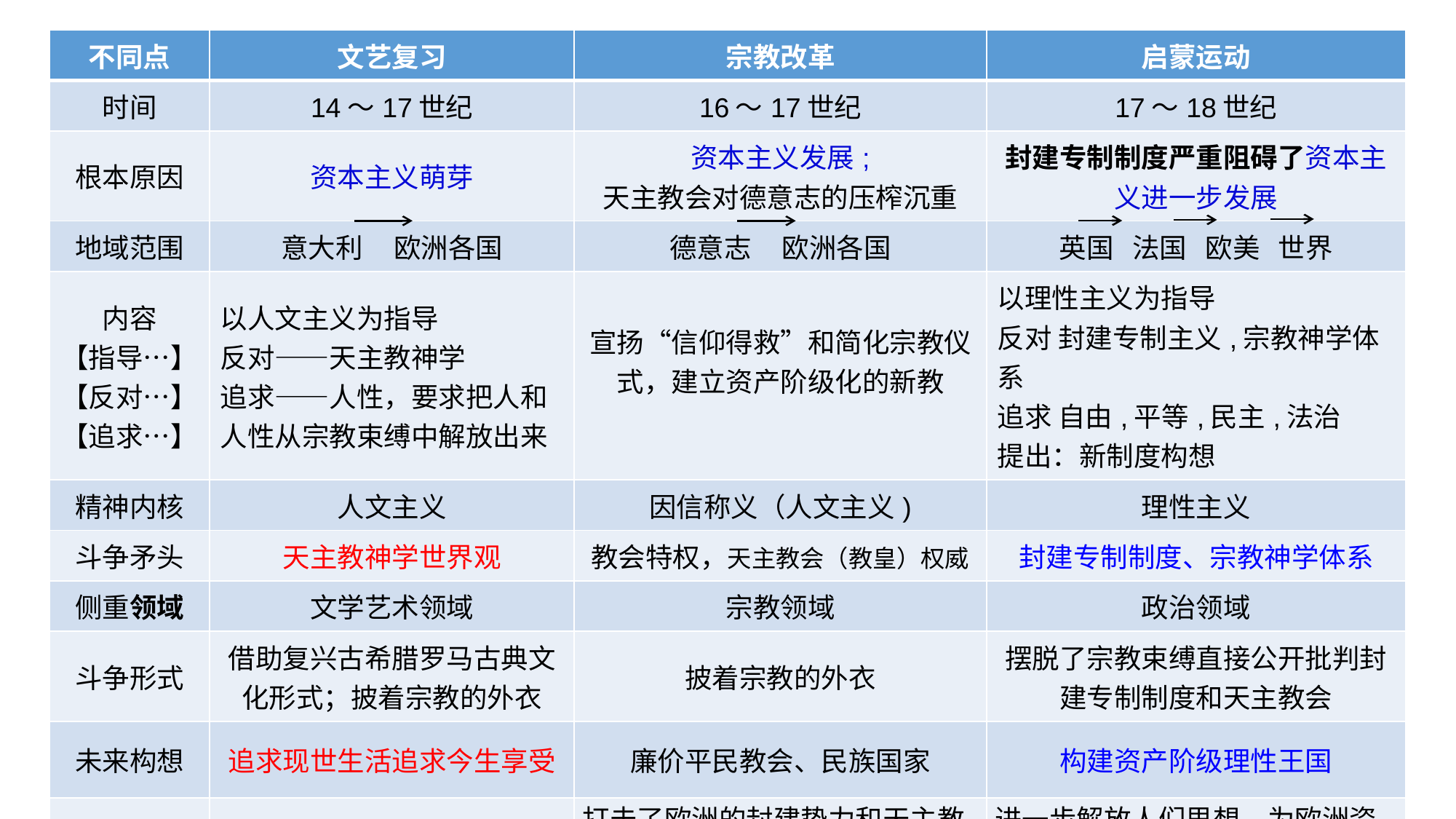

| 不同点 | 文艺复习 | 宗教改革 | 启蒙运动 |
| --- | --- | --- | --- |
| 时间 | 14～17世纪 | 16～17世纪 | 17～18世纪 |
| 根本原因 | 资本主义萌芽 | 资本主义发展; 天主教会对德意志的压榨沉重 | 封建专制制度严重阻碍了资本主义进一步发展 |
| 地域范围 | 意大利 欧洲各国 | 德意志 欧洲各国 | 英国 法国 欧美 世界 |
| 内容 【指导…】 【反对…】 【追求…】 | 以人文主义为指导 反对——天主教神学 追求——人性，要求把人和人性从宗教束缚中解放出来 | 宣扬“信仰得救”和简化宗教仪式，建立资产阶级化的新教 | 以理性主义为指导 反对 封建专制主义,宗教神学体系 追求 自由,平等,民主,法治 提出：新制度构想 |
| 精神内核 | 人文主义 | 因信称义（人文主义) | 理性主义 |
| 斗争矛头 | 天主教神学世界观 | 教会特权，天主教会（教皇）权威 | 封建专制制度、宗教神学体系 |
| 侧重领域 | 文学艺术领域 | 宗教领域 | 政治领域 |
| 斗争形式 | 借助复兴古希腊罗马古典文化形式；披着宗教的外衣 | 披着宗教的外衣 | 摆脱了宗教束缚直接公开批判封建专制制度和天主教会 |
| 未来构想 | 追求现世生活追求今生享受 | 廉价平民教会、民族国家 | 构建资产阶级理性王国 |
| 影响 | 冲击封建神学的束缚，解放了人们的思想 | 打击了欧洲的封建势力和天主教会，促进西欧各国民族文化和教育事业的发展 | 进一步解放人们思想，为欧洲资产阶级革命和资本主义制度的构建奠定基础 |